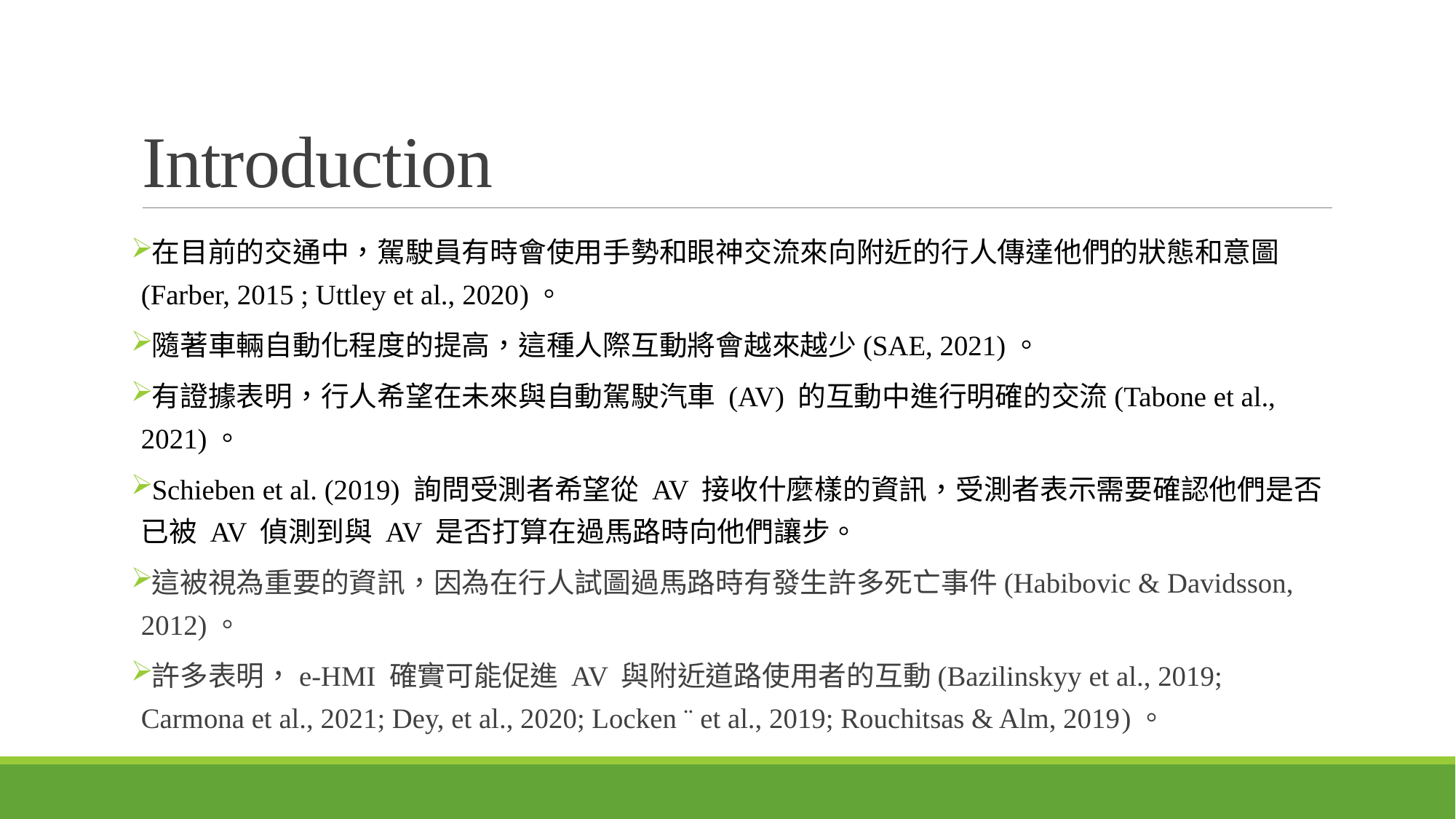

# Introduction
在目前的交通中，駕駛員有時會使用手勢和眼神交流來向附近的行人傳達他們的狀態和意圖(Farber, 2015 ; Uttley et al., 2020)。
隨著車輛自動化程度的提高，這種人際互動將會越來越少(SAE, 2021)。
有證據表明，行人希望在未來與自動駕駛汽車 (AV) 的互動中進行明確的交流(Tabone et al., 2021)。
Schieben et al. (2019) 詢問受測者希望從 AV 接收什麼樣的資訊，受測者表示需要確認他們是否已被 AV 偵測到與 AV 是否​​打算在過馬路時向他們讓步。
這被視為重要的資訊，因為在行人試圖過馬路時有發生許多死亡事件(Habibovic & Davidsson, 2012)。
許多表明，e-HMI 確實可能促進 AV 與附近道路使用者的互動(Bazilinskyy et al., 2019; Carmona et al., 2021; Dey, et al., 2020; Locken ¨ et al., 2019; Rouchitsas & Alm, 2019)。